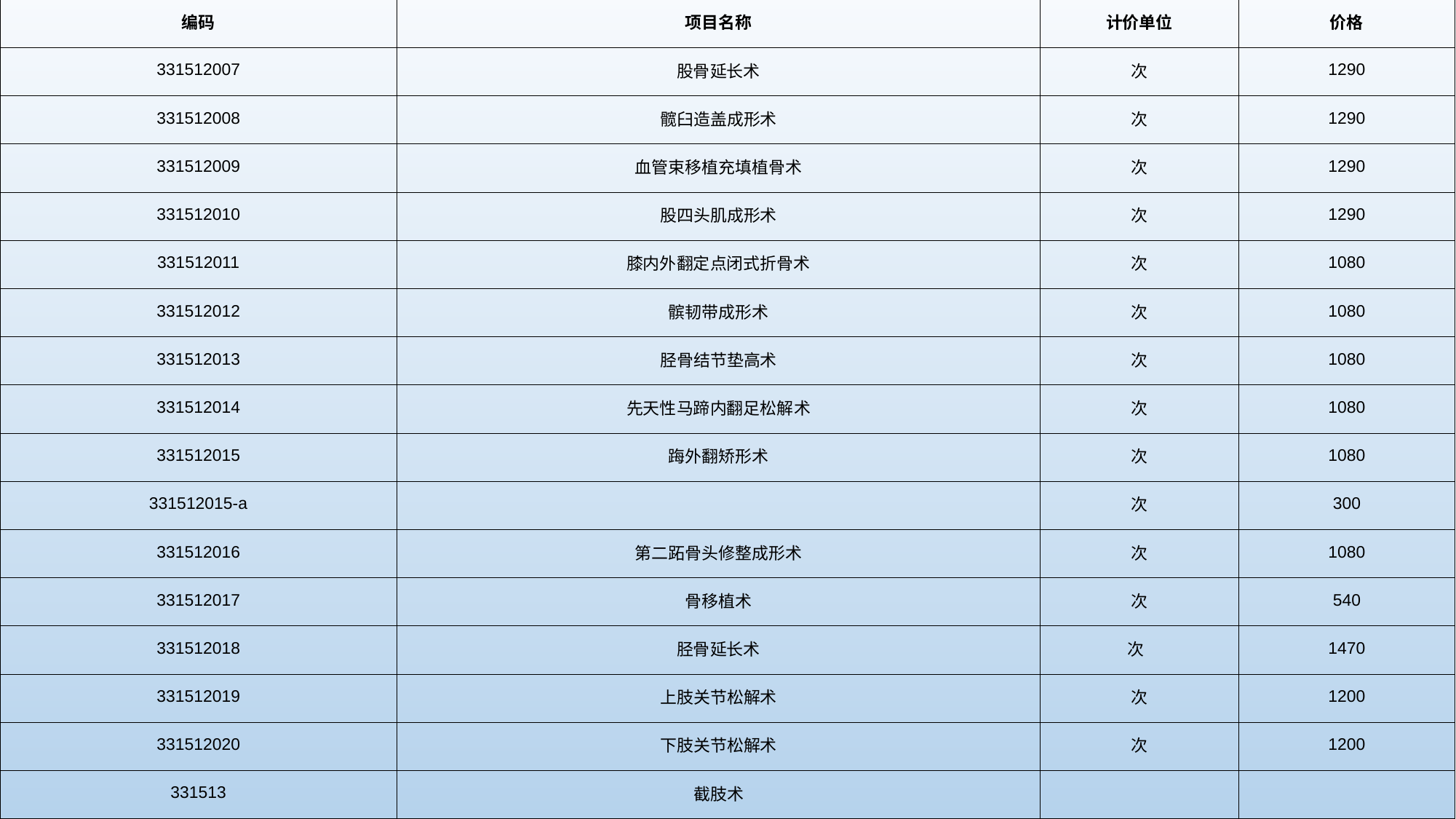

| 编码 | 项目名称 | 计价单位 | 价格 |
| --- | --- | --- | --- |
| 331512007 | 股骨延长术 | 次 | 1290 |
| 331512008 | 髋臼造盖成形术 | 次 | 1290 |
| 331512009 | 血管束移植充填植骨术 | 次 | 1290 |
| 331512010 | 股四头肌成形术 | 次 | 1290 |
| 331512011 | 膝内外翻定点闭式折骨术 | 次 | 1080 |
| 331512012 | 髌韧带成形术 | 次 | 1080 |
| 331512013 | 胫骨结节垫高术 | 次 | 1080 |
| 331512014 | 先天性马蹄内翻足松解术 | 次 | 1080 |
| 331512015 | 踇外翻矫形术 | 次 | 1080 |
| 331512015-a |  | 次 | 300 |
| 331512016 | 第二跖骨头修整成形术 | 次 | 1080 |
| 331512017 | 骨移植术 | 次 | 540 |
| 331512018 | 胫骨延长术 | 次 | 1470 |
| 331512019 | 上肢关节松解术 | 次 | 1200 |
| 331512020 | 下肢关节松解术 | 次 | 1200 |
| 331513 | 截肢术 |  |  |